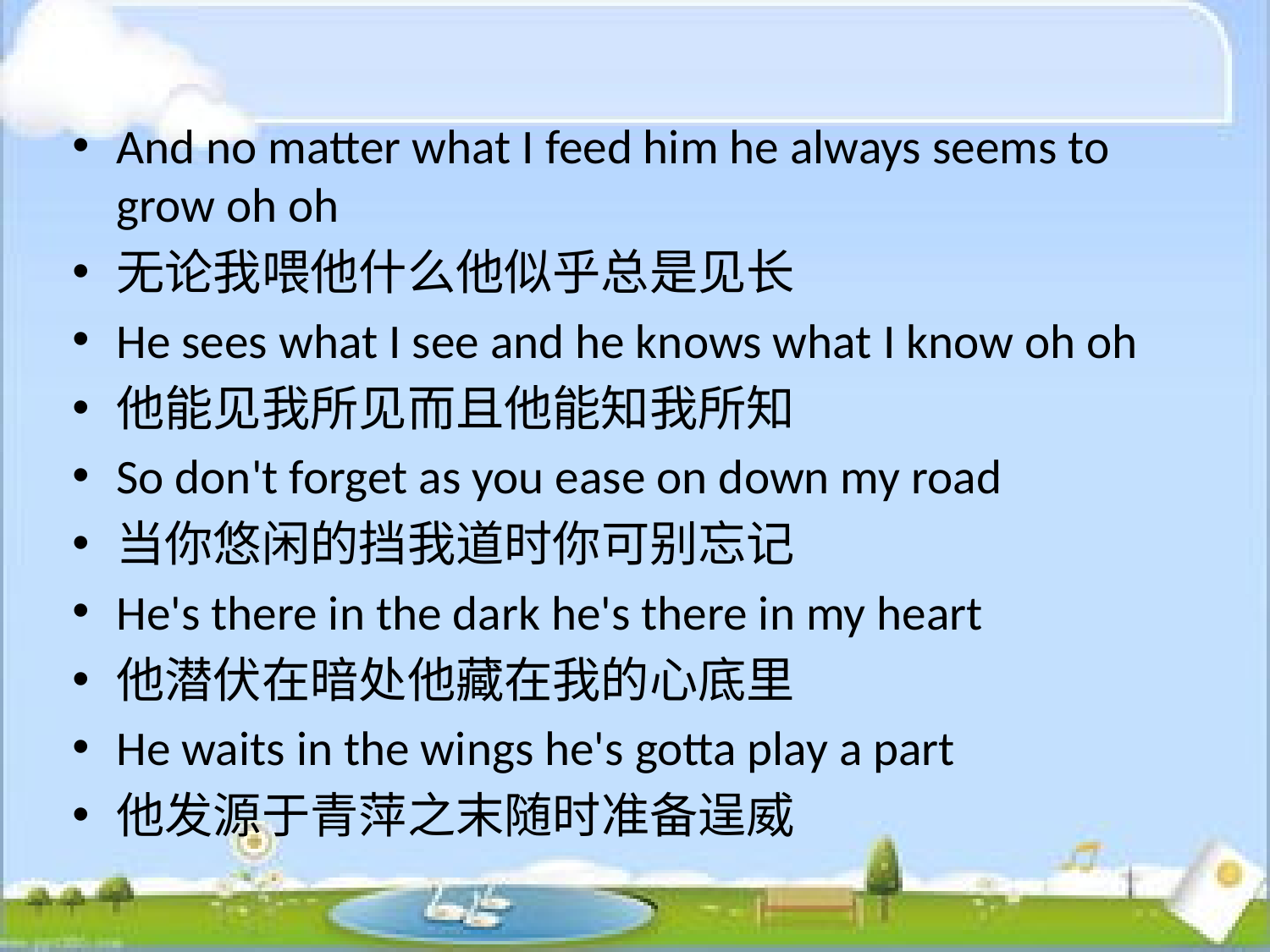

And no matter what I feed him he always seems to grow oh oh
无论我喂他什么他似乎总是见长
He sees what I see and he knows what I know oh oh
他能见我所见而且他能知我所知
So don't forget as you ease on down my road
当你悠闲的挡我道时你可别忘记
He's there in the dark he's there in my heart
他潜伏在暗处他藏在我的心底里
He waits in the wings he's gotta play a part
他发源于青萍之末随时准备逞威